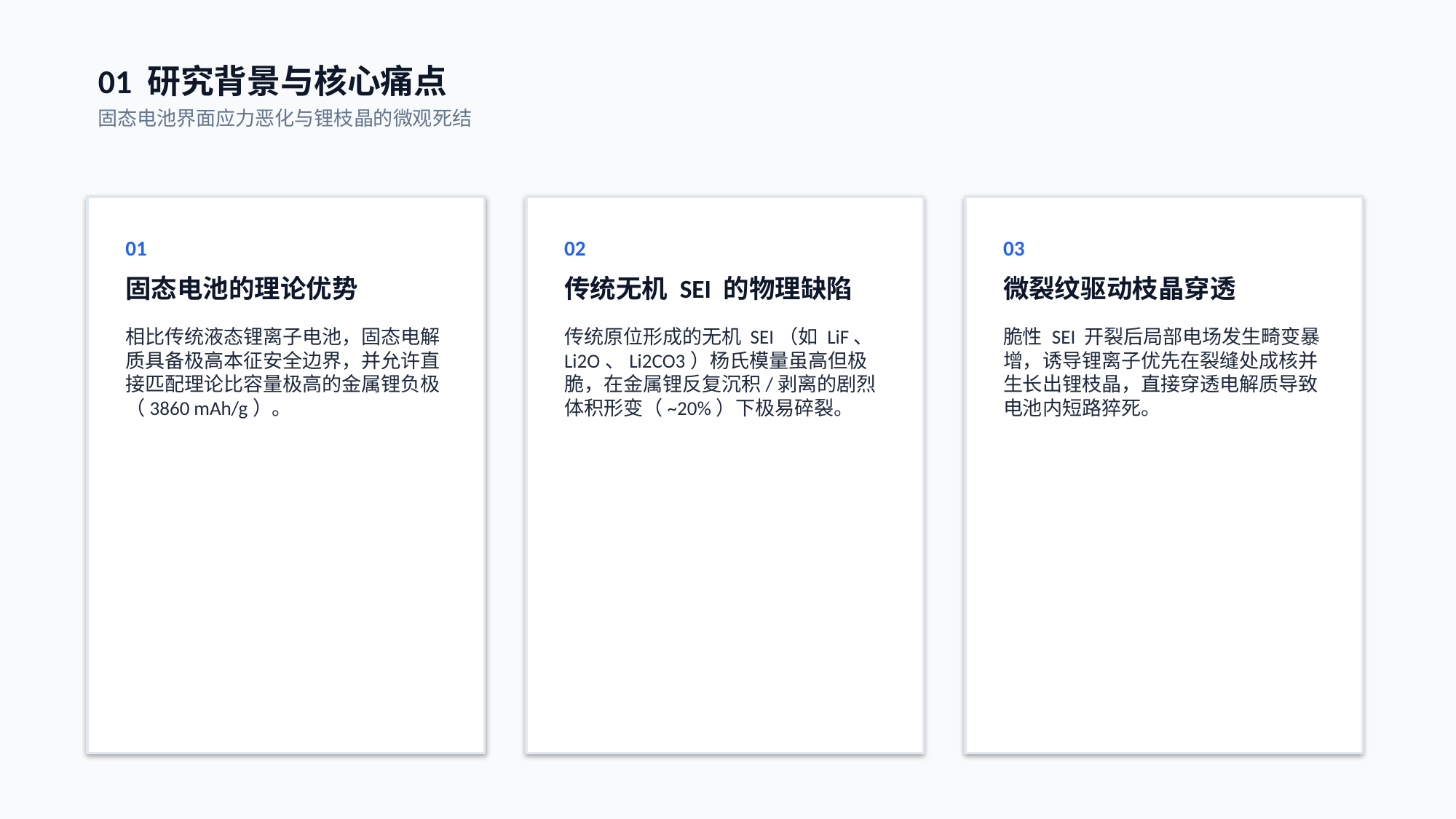

01 研究背景与核心痛点
固态电池界面应力恶化与锂枝晶的微观死结

01
固态电池的理论优势
相比传统液态锂离子电池，固态电解质具备极高本征安全边界，并允许直接匹配理论比容量极高的金属锂负极（3860 mAh/g）。
02
传统无机 SEI 的物理缺陷
传统原位形成的无机 SEI（如 LiF、Li2O、Li2CO3）杨氏模量虽高但极脆，在金属锂反复沉积/剥离的剧烈体积形变（~20%）下极易碎裂。
03
微裂纹驱动枝晶穿透
脆性 SEI 开裂后局部电场发生畸变暴增，诱导锂离子优先在裂缝处成核并生长出锂枝晶，直接穿透电解质导致电池内短路猝死。